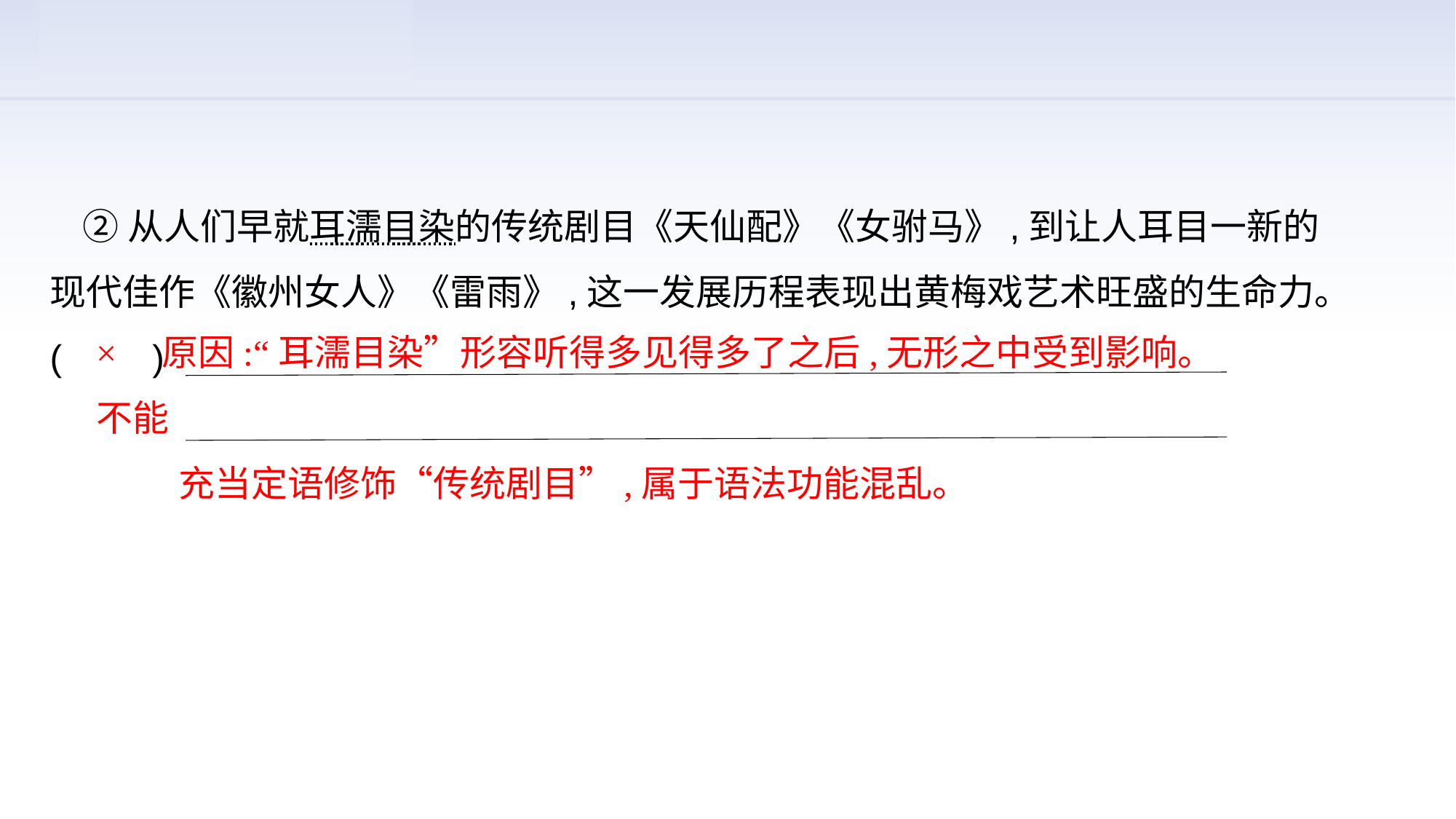

②从人们早就耳濡目染的传统剧目《天仙配》《女驸马》,到让人耳目一新的现代佳作《徽州女人》《雷雨》,这一发展历程表现出黄梅戏艺术旺盛的生命力。
(　　)
×　原因:“耳濡目染”形容听得多见得多了之后,无形之中受到影响。不能
         充当定语修饰“传统剧目”,属于语法功能混乱。